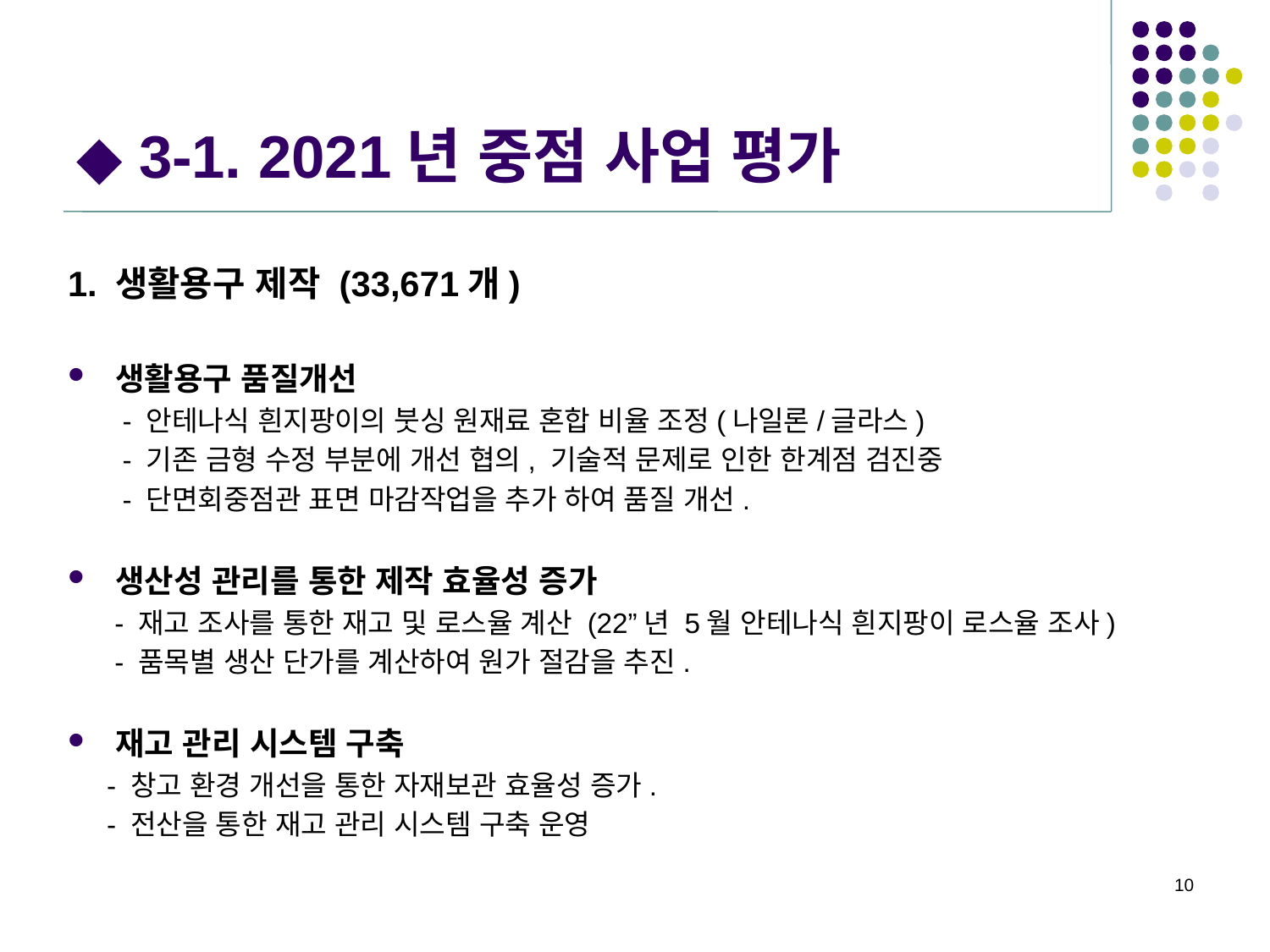

# ◆ 3-1. 2021년 중점 사업 평가
1. 생활용구 제작 (33,671개)

생활용구 품질개선
       - 안테나식 흰지팡이의 붓싱 원재료 혼합 비율 조정(나일론/글라스)
       - 기존 금형 수정 부분에 개선 협의, 기술적 문제로 인한 한계점 검진중
       - 단면회중점관 표면 마감작업을 추가 하여 품질 개선.

생산성 관리를 통한 제작 효율성 증가
      - 재고 조사를 통한 재고 및 로스율 계산 (22”년 5월 안테나식 흰지팡이 로스율 조사)
      - 품목별 생산 단가를 계산하여 원가 절감을 추진.

재고 관리 시스템 구축
     - 창고 환경 개선을 통한 자재보관 효율성 증가.
     - 전산을 통한 재고 관리 시스템 구축 운영
10